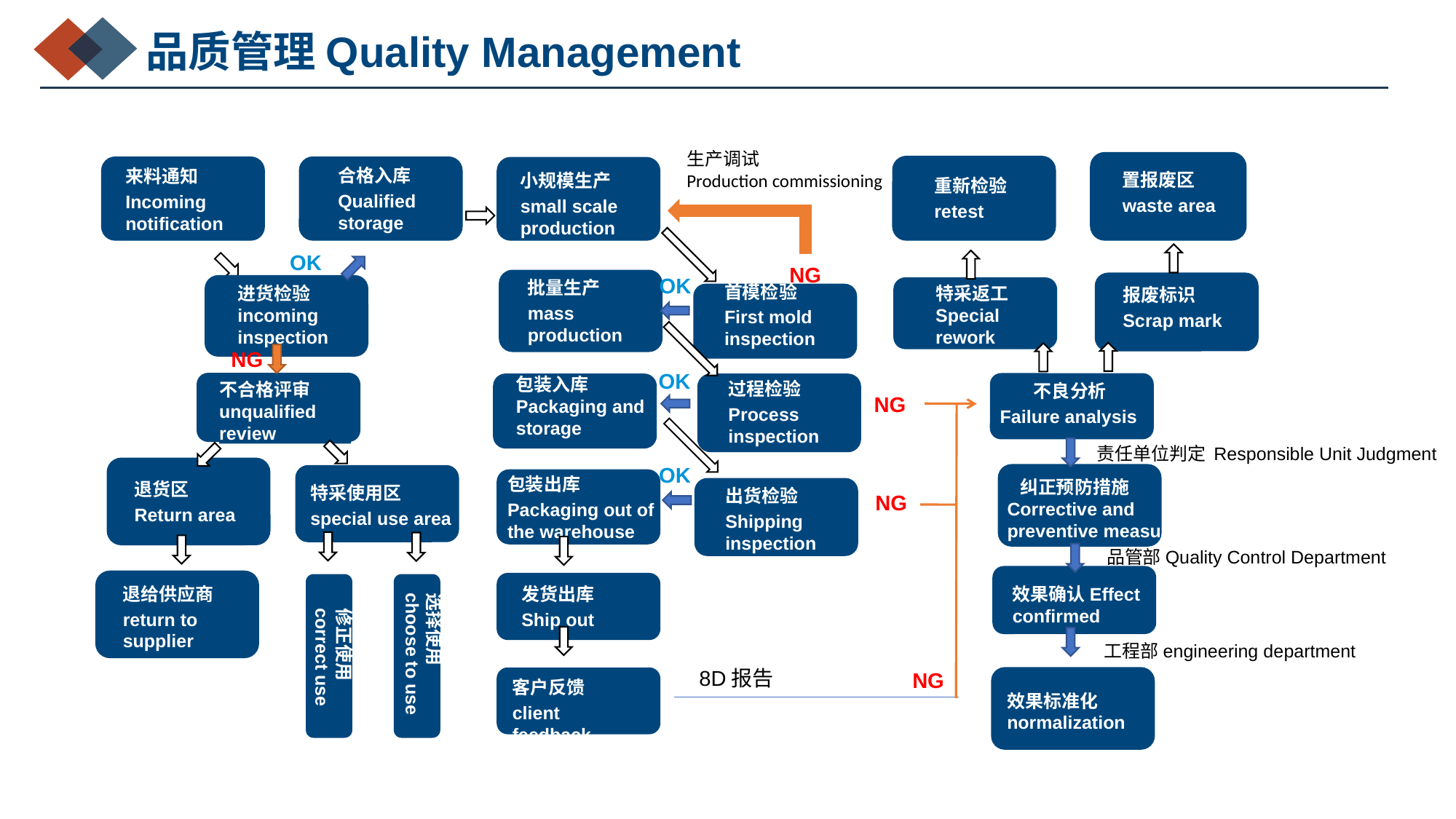

品质管理Quality Management
生产调试
Production commissioning

置报废区
waste area

重新检验
retest

来料通知
Incoming notification

合格入库
Qualified storage

小规模生产
small scale production

OK

NG

OK

批量生产
mass production

报废标识
Scrap mark

进货检验incoming inspection

特采返工Special rework
首模检验
First mold inspection

NG

OK

不合格评审unqualified review

       不良分析
Failure analysis
包装入库Packaging and storage

过程检验
Process inspection
NG

责任单位判定 Responsible Unit Judgment

OK

退货区
Return area

  纠正预防措施Corrective and preventive measures

特采使用区
special use area

包装出库
Packaging out of the warehouse

出货检验
Shipping inspection
NG

品管部Quality Control Department

效果确认Effect confirmed

退给供应商
return to supplier

发货出库
Ship out
选择使用choose to use
修正使用correct use

工程部engineering department
8D报告
NG

效果标准化normalization

客户反馈
client feedback